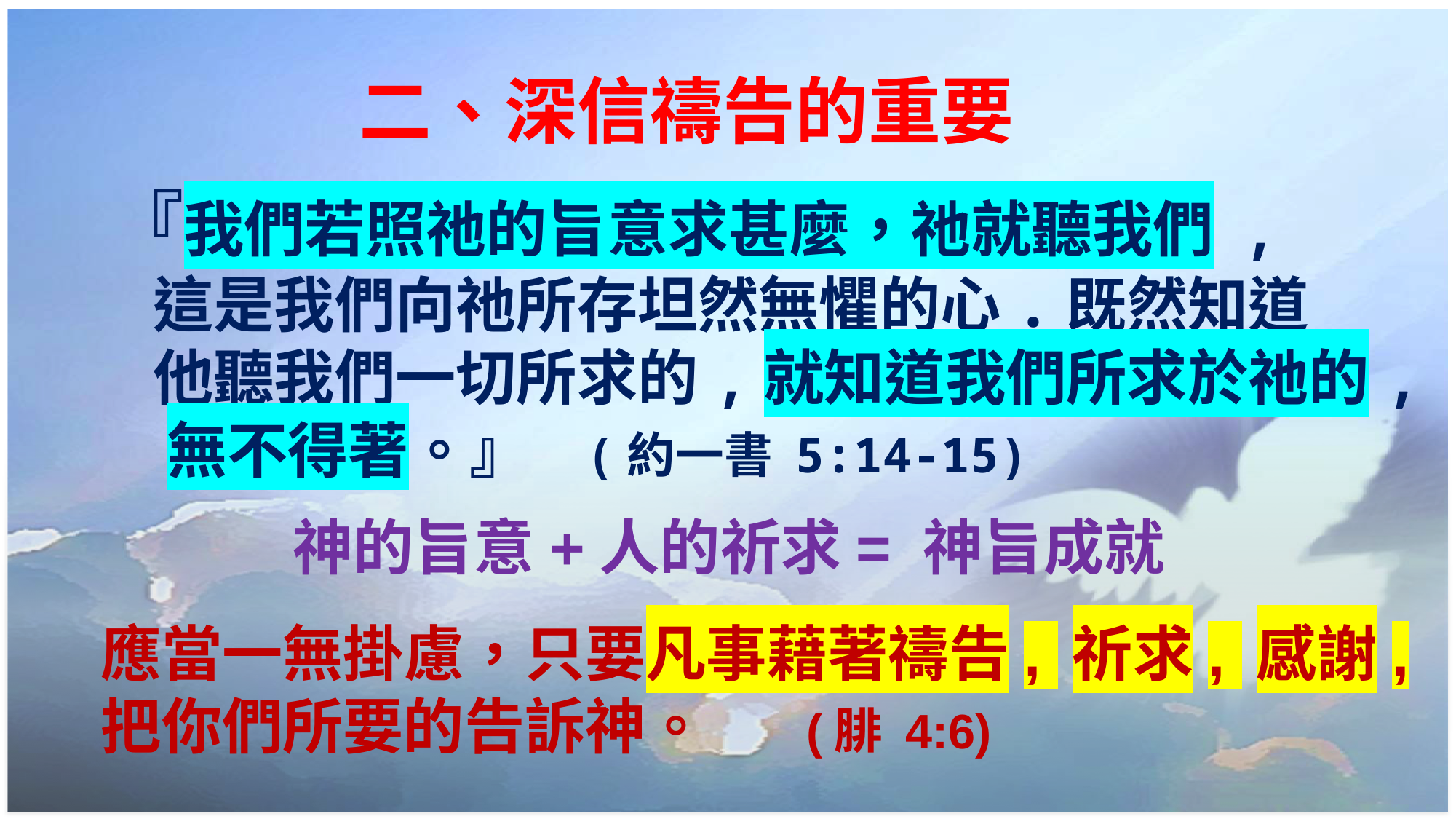

# 二、深信禱告的重要
『我們若照祂的旨意求甚麼，祂就聽我們 ,
  這是我們向祂所存坦然無懼的心.既然知道
  他聽我們一切所求的,就知道我們所求於祂的,
   無不得著。』   (約一書 5:14-15)

神的旨意+人的祈求= 神旨成就
應當一無掛慮，只要凡事藉著禱告, 祈求, 感謝,
把你們所要的告訴神。       (腓 4:6)